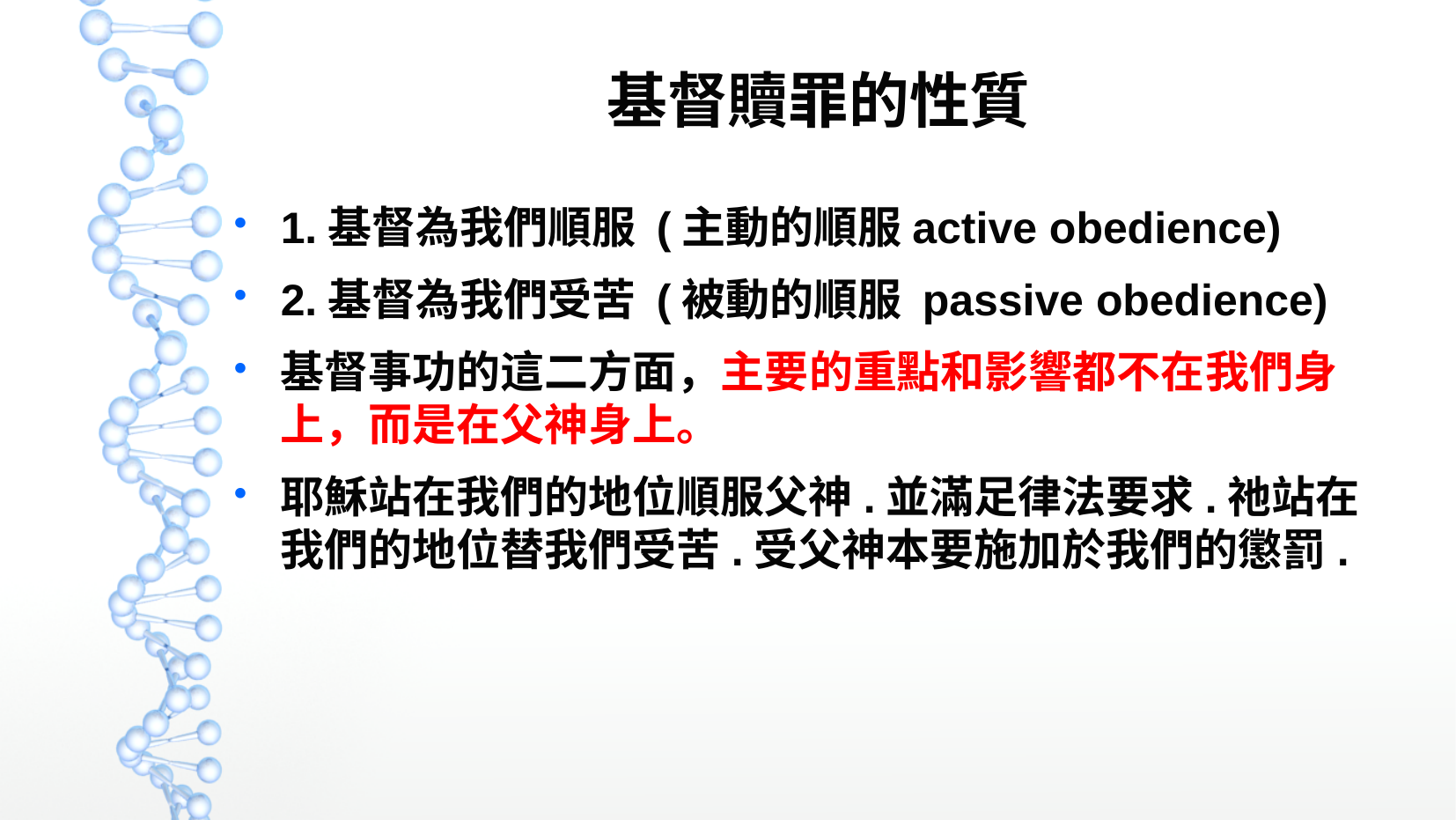

基督贖罪的性質
1.基督為我們順服 (主動的順服active obedience)
2.基督為我們受苦 (被動的順服 passive obedience)
基督事功的這二方面，主要的重點和影響都不在我們身上，而是在父神身上。
耶穌站在我們的地位順服父神.並滿足律法要求.祂站在我們的地位替我們受苦.受父神本要施加於我們的懲罰.